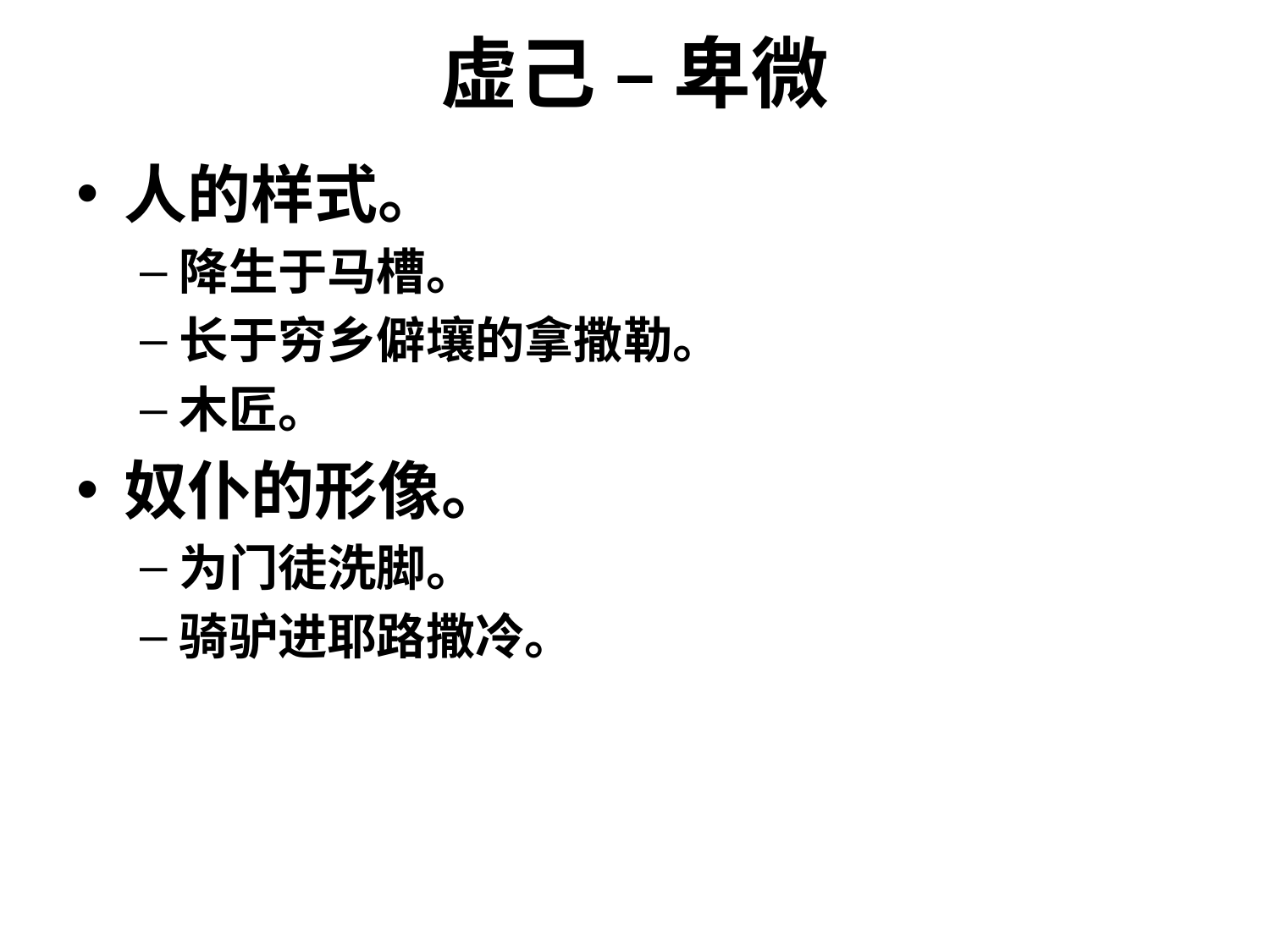

# 虚己 – 卑微
人的样式。
降生于马槽。
长于穷乡僻壤的拿撒勒。
木匠。
奴仆的形像。
为门徒洗脚。
骑驴进耶路撒冷。